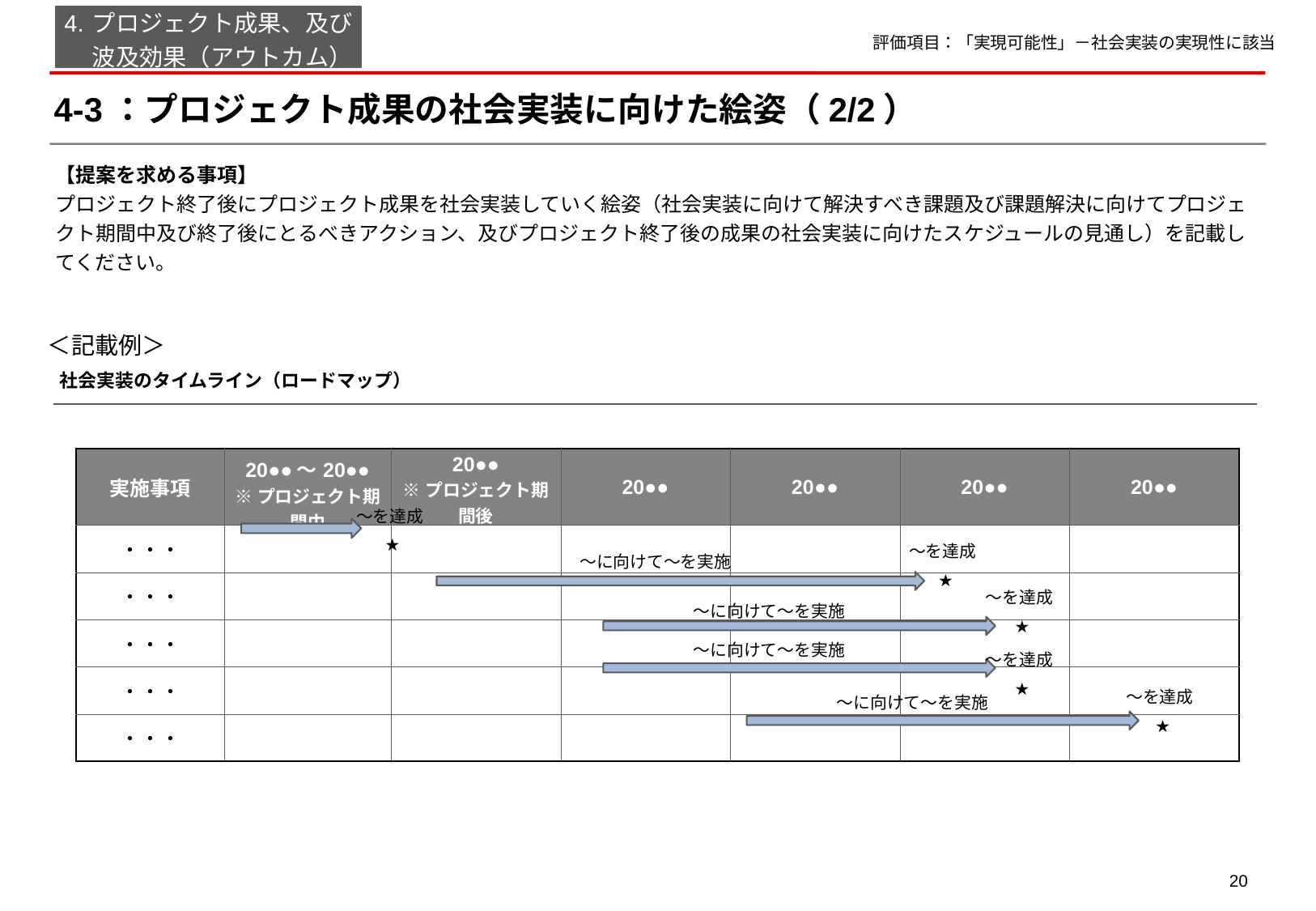

プロジェクト成果、及び
波及効果（アウトカム）
評価項目：「実現可能性」－社会実装の実現性に該当
# 4-3：プロジェクト成果の社会実装に向けた絵姿（2/2）
【提案を求める事項】
プロジェクト終了後にプロジェクト成果を社会実装していく絵姿（社会実装に向けて解決すべき課題及び課題解決に向けてプロジェクト期間中及び終了後にとるべきアクション、及びプロジェクト終了後の成果の社会実装に向けたスケジュールの見通し）を記載してください。
＜記載例＞
社会実装のタイムライン（ロードマップ）
| 実施事項 | 20●●～20●● ※プロジェクト期間中 | 20●● ※プロジェクト期間後 | 20●● | 20●● | 20●● | 20●● |
| --- | --- | --- | --- | --- | --- | --- |
| ・・・ |  |  |  |  |  |  |
| ・・・ |  |  |  |  |  |  |
| ・・・ |  |  |  |  |  |  |
| ・・・ |  |  |  |  |  |  |
| ・・・ |  |  |  |  |  |  |
～を達成

★
～を達成
～に向けて～を実施
★

～を達成
～に向けて～を実施
★

～に向けて～を実施
～を達成

★
～を達成
～に向けて～を実施
★

～に向けて～を実施